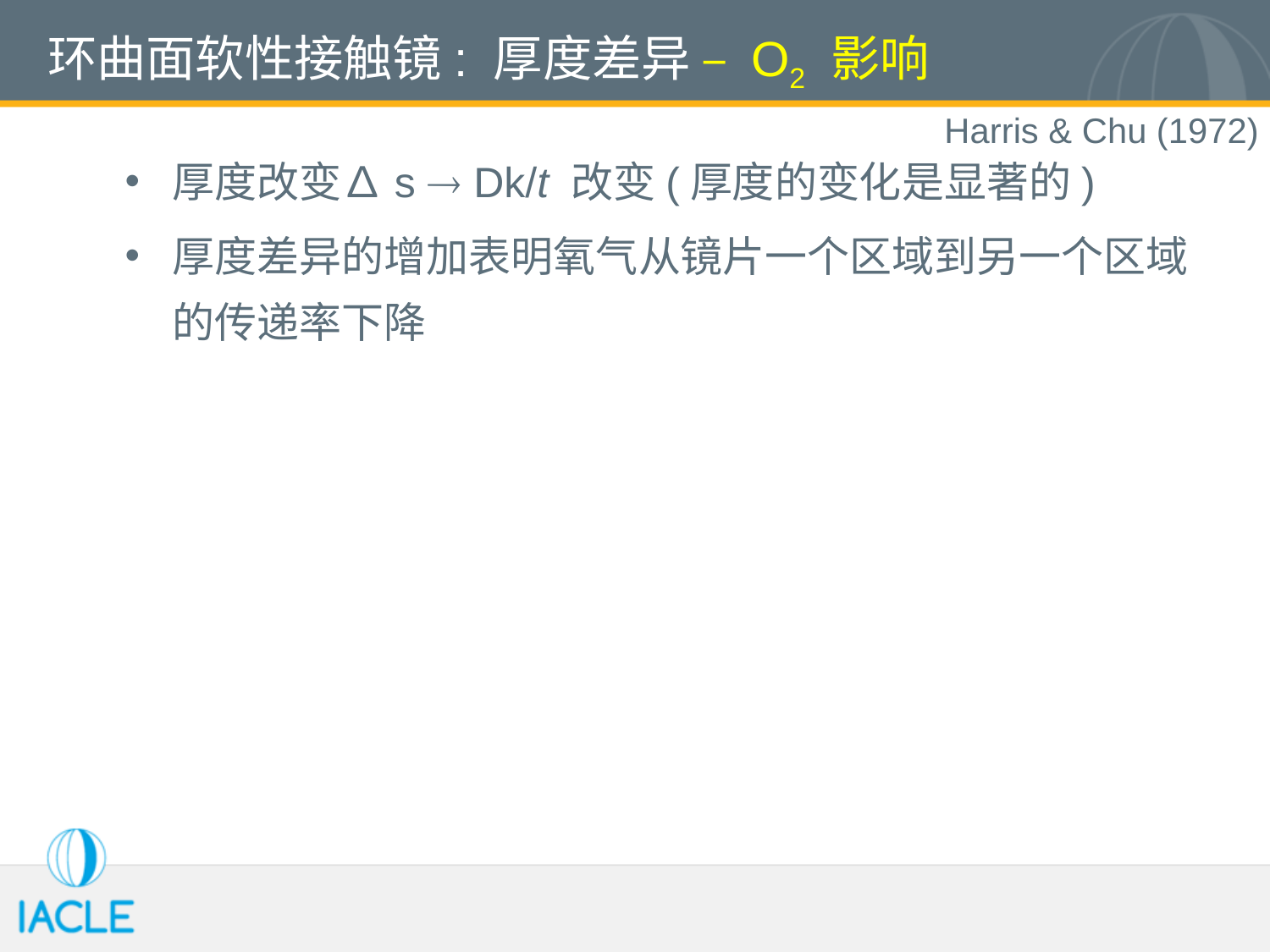

# 环曲面软性接触镜: 厚度差异 – O2 影响

Harris & Chu (1972)
厚度改变∆s → Dk/t 改变(厚度的变化是显著的)
厚度差异的增加表明氧气从镜片一个区域到另一个区域的传递率下降